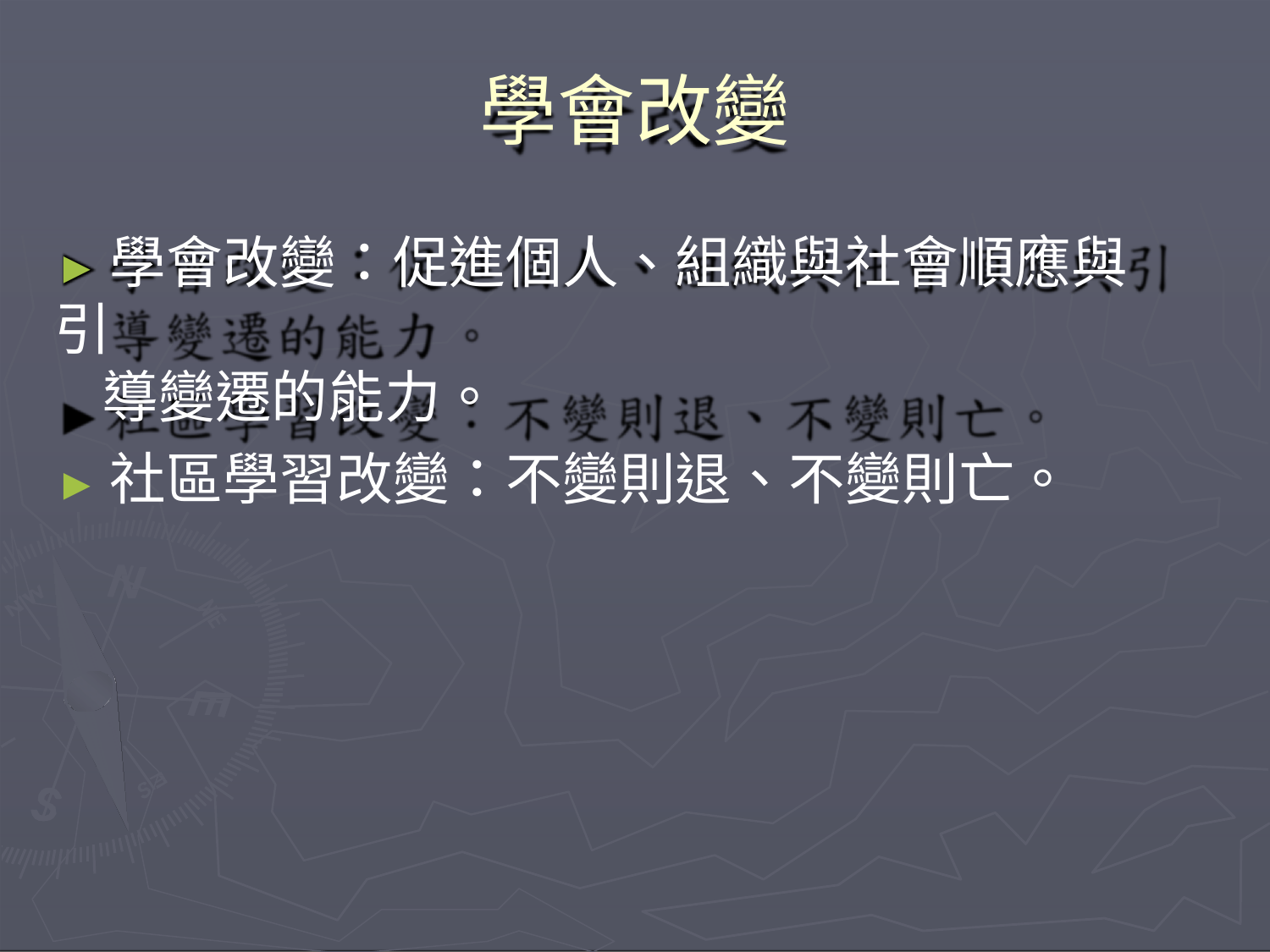

# 學會改變

►學會改變：促進個人、組織與社會順應與引
導變遷的能力。
►社區學習改變：不變則退、不變則亡。